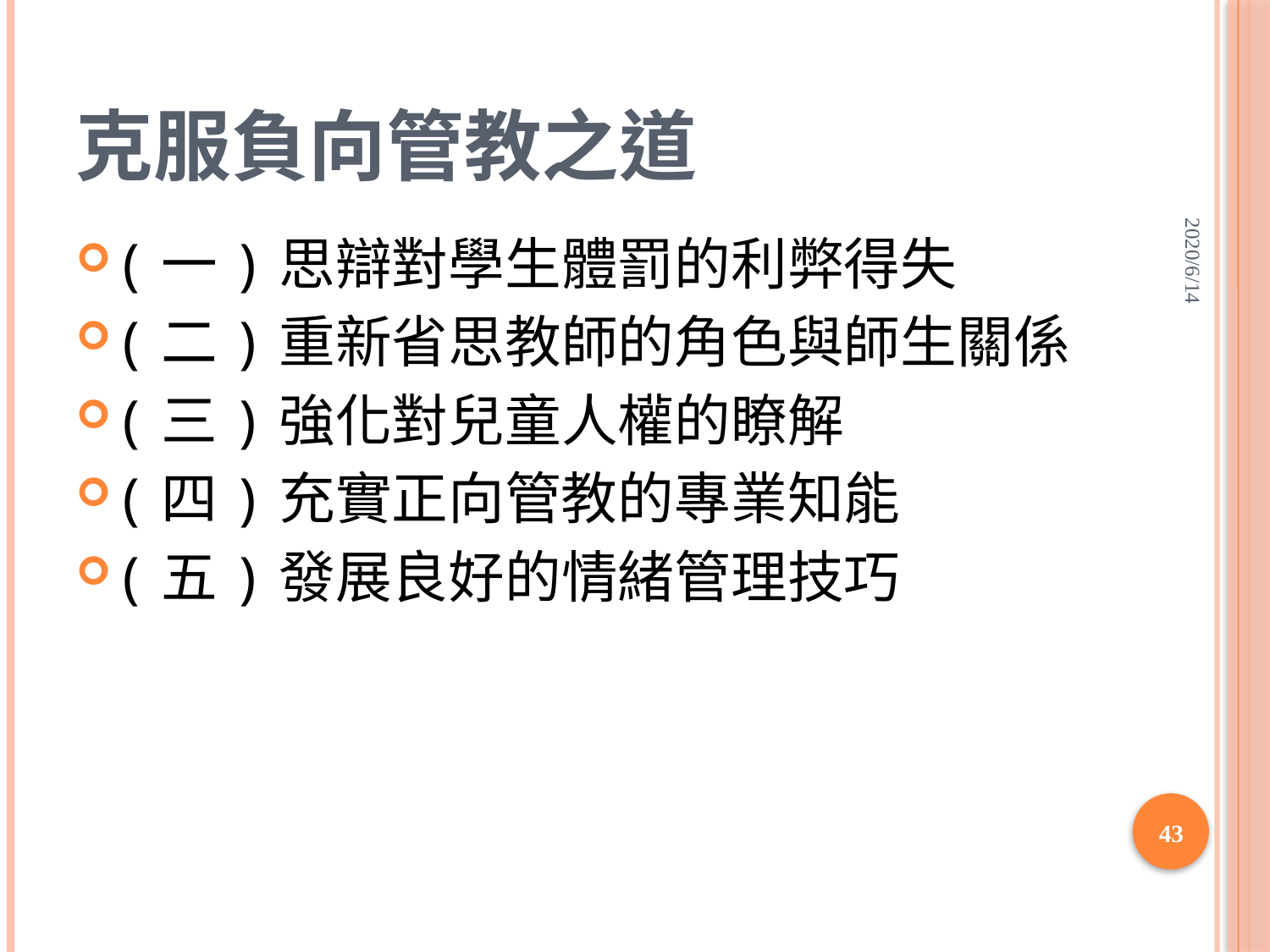

# 克服負向管教之道
2020/6/14
(一)思辯對學生體罰的利弊得失
(二)重新省思教師的角色與師生關係
(三)強化對兒童人權的瞭解
(四)充實正向管教的專業知能
(五)發展良好的情緒管理技巧
43